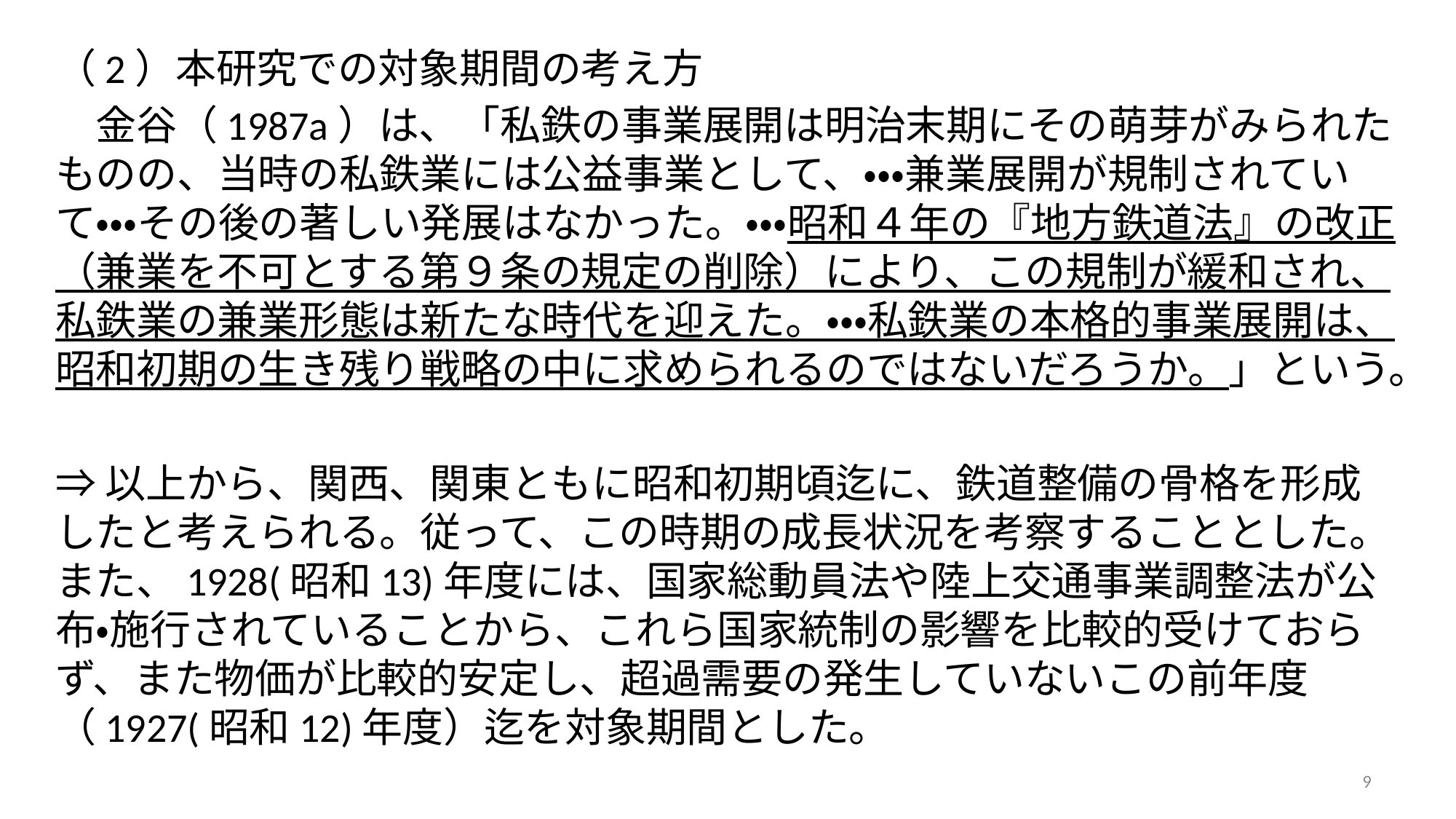

（2）本研究での対象期間の考え方
　金谷（1987a）は、「私鉄の事業展開は明治末期にその萌芽がみられたものの、当時の私鉄業には公益事業として、・・・兼業展開が規制されていて・・・その後の著しい発展はなかった。・・・昭和４年の『地方鉄道法』の改正（兼業を不可とする第９条の規定の削除）により、この規制が緩和され、私鉄業の兼業形態は新たな時代を迎えた。・・・私鉄業の本格的事業展開は、昭和初期の生き残り戦略の中に求められるのではないだろうか。」という。

⇒以上から、関西、関東ともに昭和初期頃迄に、鉄道整備の骨格を形成したと考えられる。従って、この時期の成長状況を考察することとした。また、1928(昭和13)年度には、国家総動員法や陸上交通事業調整法が公布・施行されていることから、これら国家統制の影響を比較的受けておらず、また物価が比較的安定し、超過需要の発生していないこの前年度（1927(昭和12)年度）迄を対象期間とした。
9